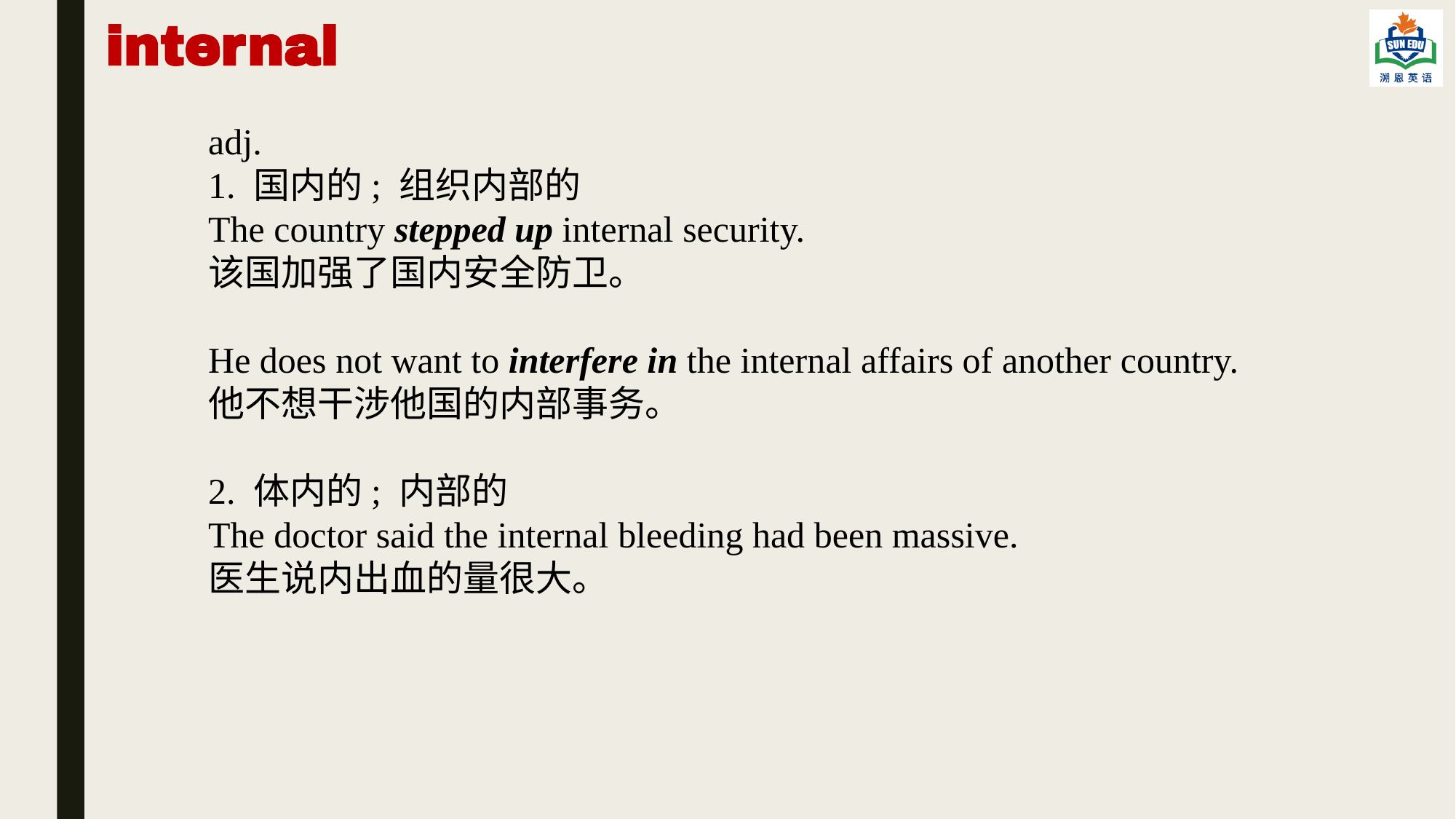

internal
adj.
1. 国内的; 组织内部的
The country stepped up internal security.
该国加强了国内安全防卫。

He does not want to interfere in the internal affairs of another country.
他不想干涉他国的内部事务。

2. 体内的; 内部的
The doctor said the internal bleeding had been massive.
医生说内出血的量很大。